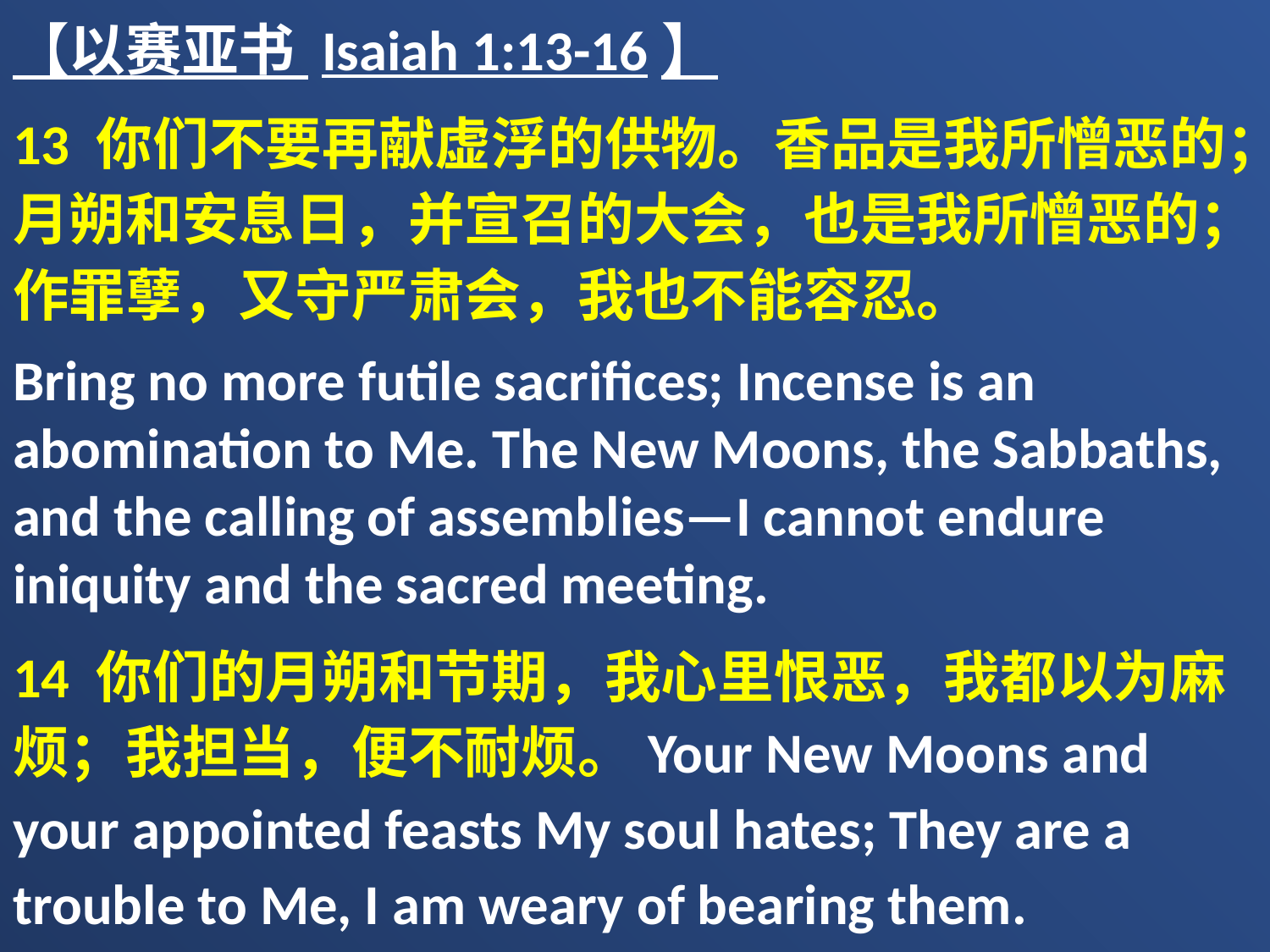

【以赛亚书 Isaiah 1:13-16】
13 你们不要再献虚浮的供物。香品是我所憎恶的；月朔和安息日，并宣召的大会，也是我所憎恶的；作罪孽，又守严肃会，我也不能容忍。
Bring no more futile sacrifices; Incense is an abomination to Me. The New Moons, the Sabbaths, and the calling of assemblies—I cannot endure iniquity and the sacred meeting.
14 你们的月朔和节期，我心里恨恶，我都以为麻烦；我担当，便不耐烦。Your New Moons and your appointed feasts My soul hates; They are a trouble to Me, I am weary of bearing them.